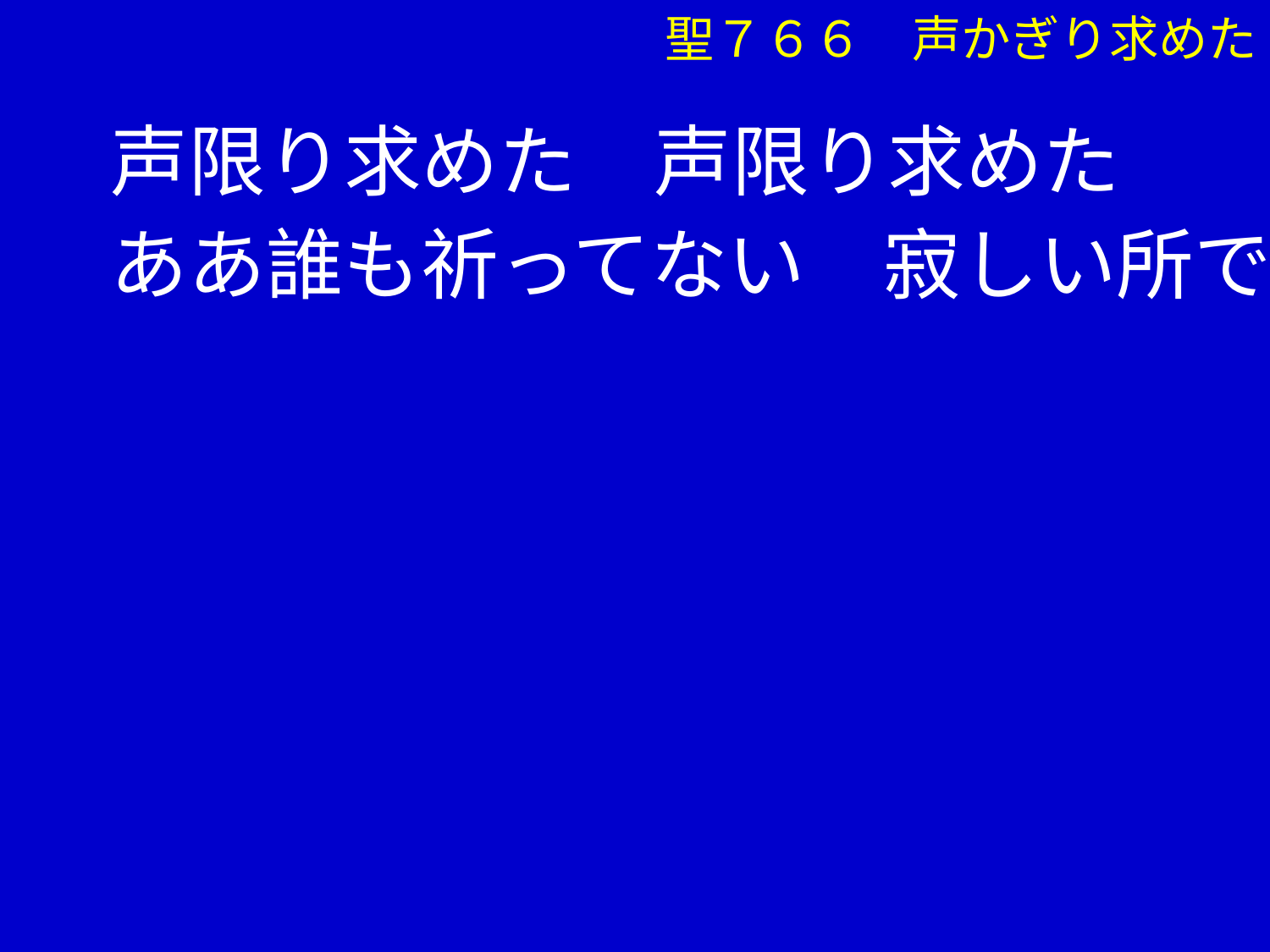

聖７６６　声かぎり求めた
　　声限り求めた　声限り求めた
　　ああ誰も祈ってない　寂しい所で